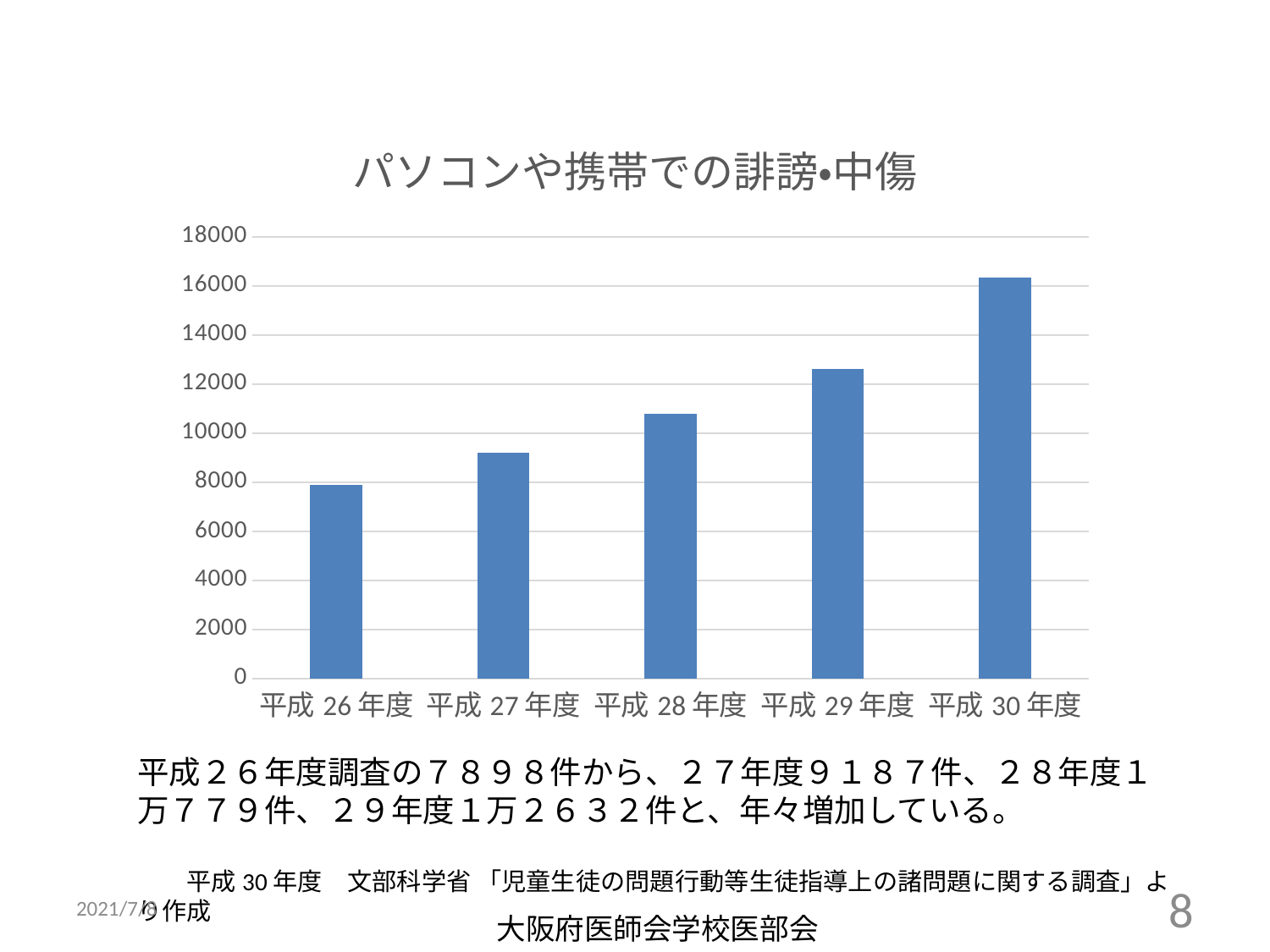

### Chart: パソコンや携帯での誹謗・中傷

| Category | 系列 1 |
|---|---|
| 平成26年度 | 7898.0 |
| 平成27年度 | 9187.0 |
| 平成28年度 | 10783.0 |
| 平成29年度 | 12632.0 |
| 平成30年度 | 16334.0 |
平成２６年度調査の７８９８件から、２７年度９１８７件、２８年度１万７７９件、２９年度１万２６３２件と、年々増加している。

　　平成30年度　文部科学省 「児童生徒の問題行動等生徒指導上の諸問題に関する調査」より作成
2021/7/8
8
大阪府医師会学校医部会